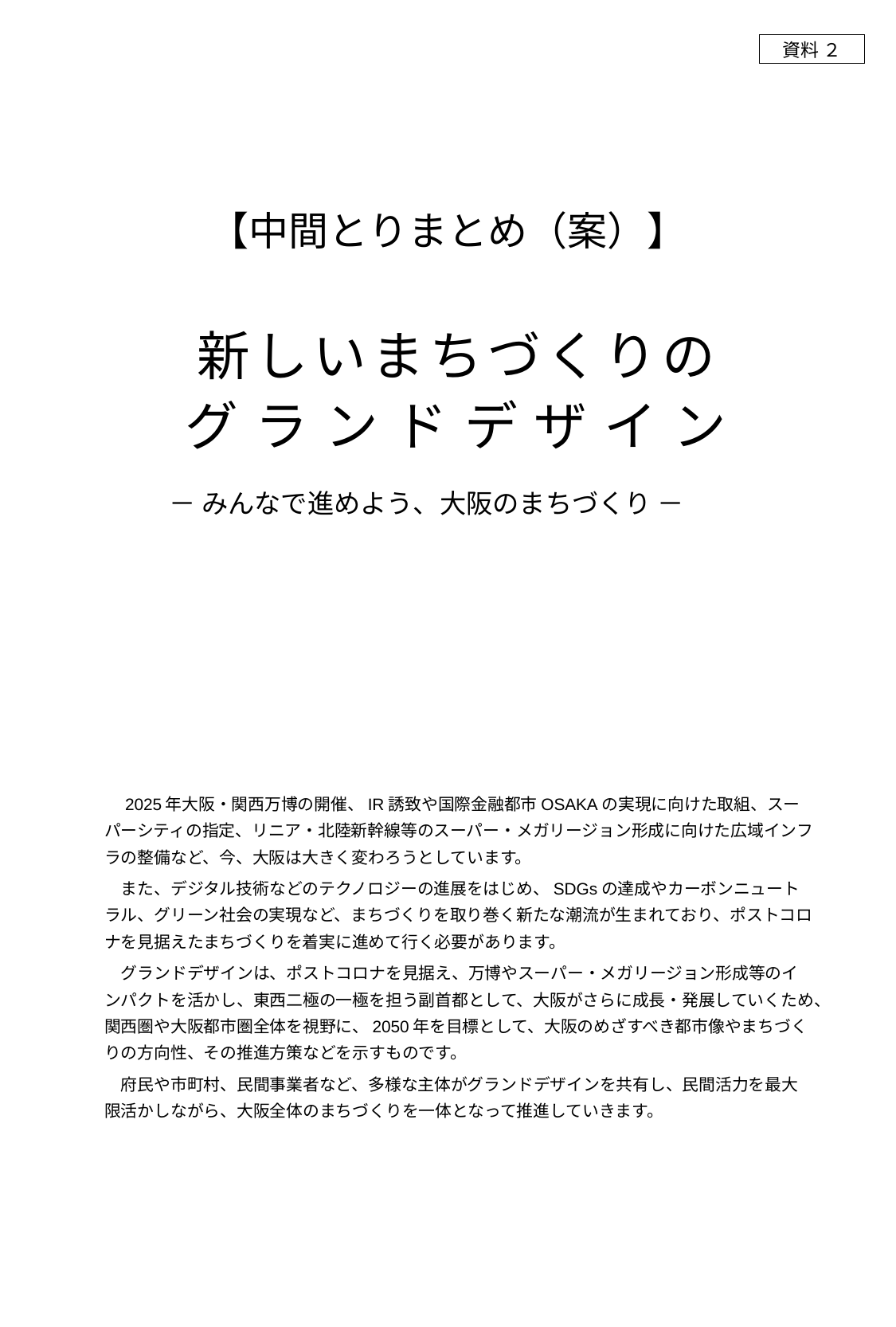

資料 ２
【中間とりまとめ（案）】
新しいまちづくりの
グランドデザイン
－ みんなで進めよう、大阪のまちづくり －
　2025年大阪・関西万博の開催、IR誘致や国際金融都市OSAKAの実現に向けた取組、スーパーシティの指定、リニア・北陸新幹線等のスーパー・メガリージョン形成に向けた広域インフラの整備など、今、大阪は大きく変わろうとしています。
　また、デジタル技術などのテクノロジーの進展をはじめ、SDGsの達成やカーボンニュートラル、グリーン社会の実現など、まちづくりを取り巻く新たな潮流が生まれており、ポストコロナを見据えたまちづくりを着実に進めて行く必要があります。
　グランドデザインは、ポストコロナを見据え、万博やスーパー・メガリージョン形成等のインパクトを活かし、東西二極の一極を担う副首都として、大阪がさらに成長・発展していくため、関西圏や大阪都市圏全体を視野に、2050年を目標として、大阪のめざすべき都市像やまちづくりの方向性、その推進方策などを示すものです。
　府民や市町村、民間事業者など、多様な主体がグランドデザインを共有し、民間活力を最大限活かしながら、大阪全体のまちづくりを一体となって推進していきます。